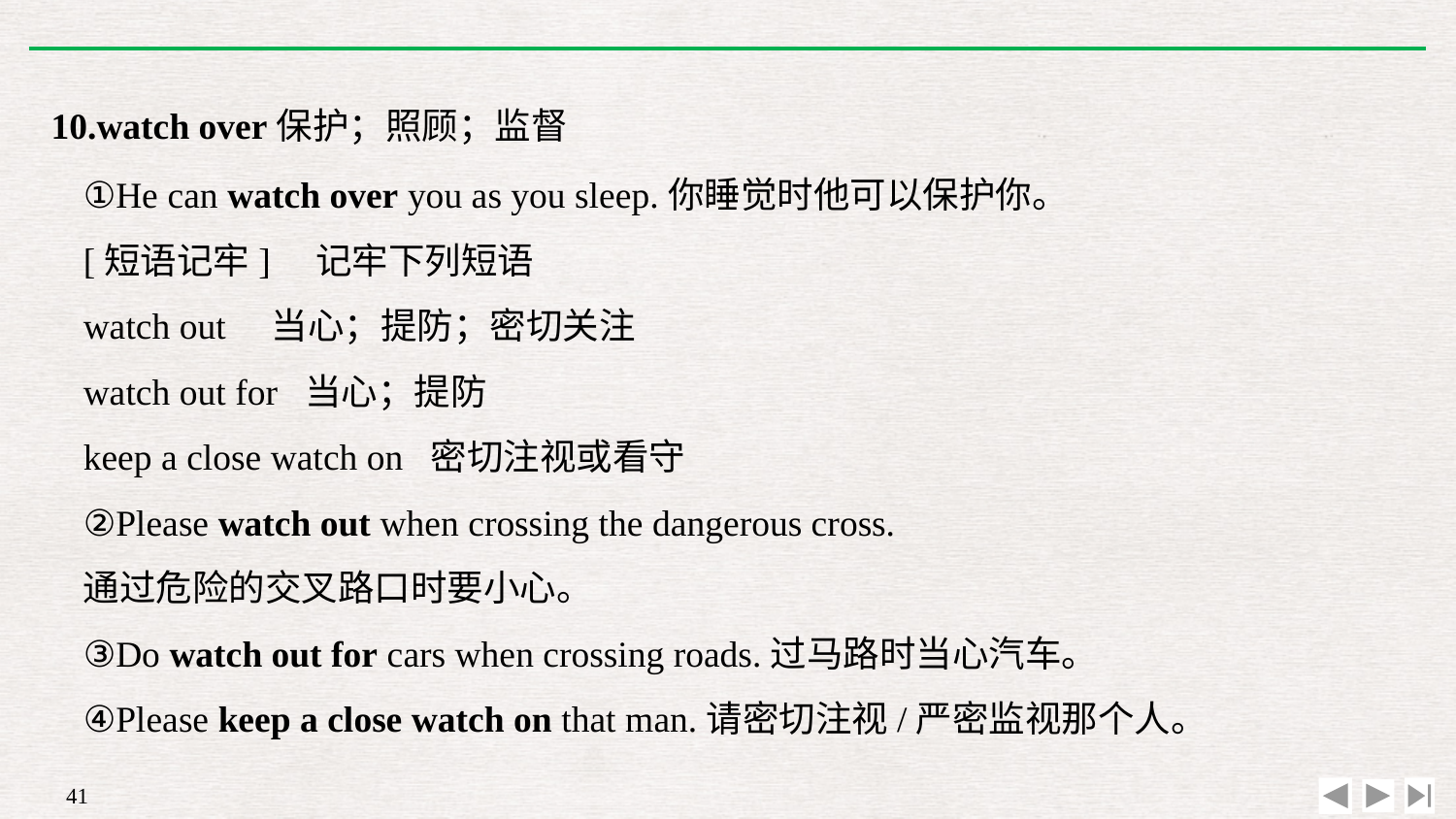

10.watch over保护；照顾；监督
①He can watch over you as you sleep.你睡觉时他可以保护你。
[短语记牢]　记牢下列短语
watch out　当心；提防；密切关注
watch out for  当心；提防
keep a close watch on  密切注视或看守
②Please watch out when crossing the dangerous cross.
通过危险的交叉路口时要小心。
③Do watch out for cars when crossing roads.过马路时当心汽车。
④Please keep a close watch on that man.请密切注视/严密监视那个人。